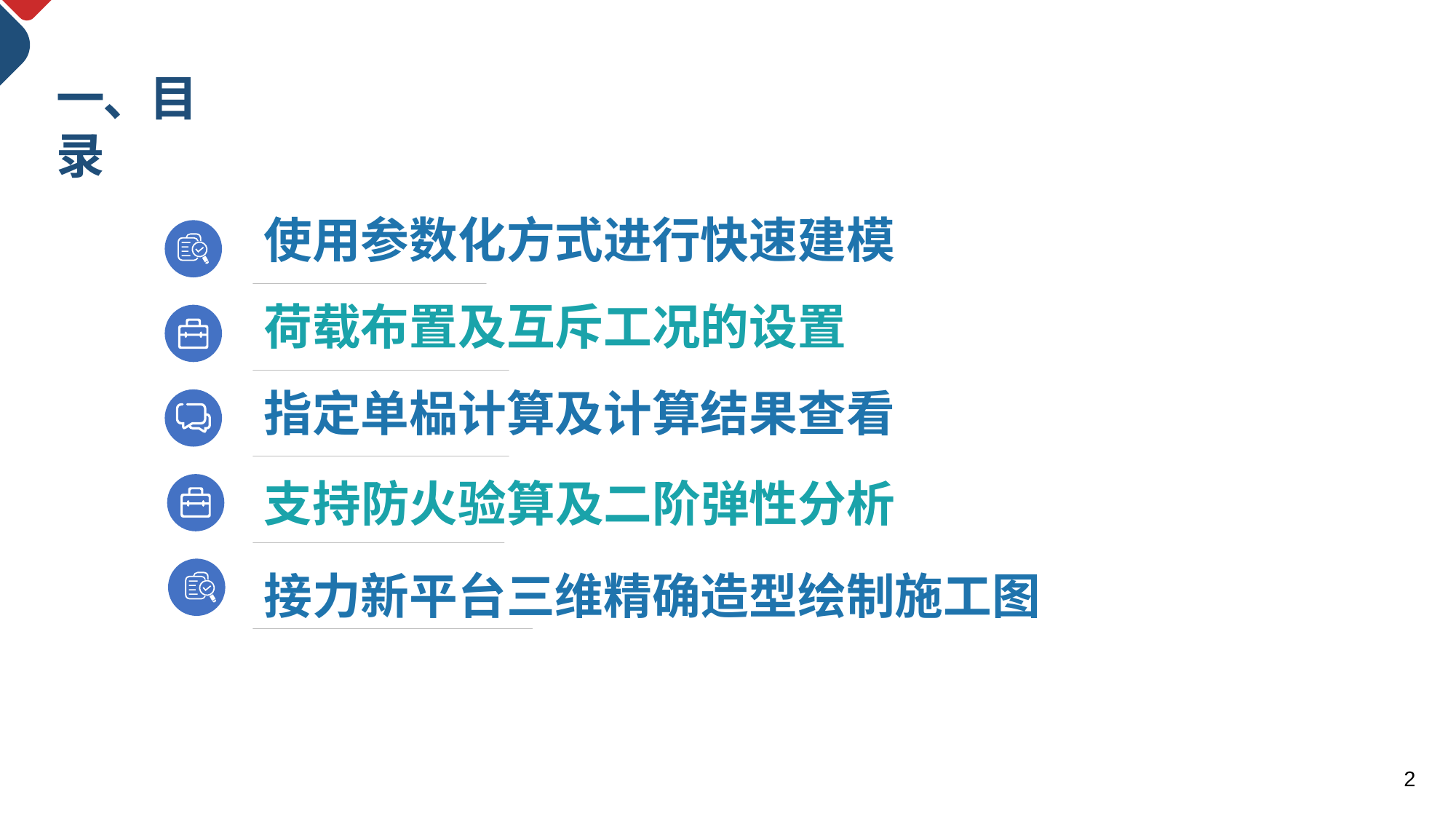

一、目录
使用参数化方式进行快速建模

荷载布置及互斥工况的设置

指定单榀计算及计算结果查看

支持防火验算及二阶弹性分析

接力新平台三维精确造型绘制施工图